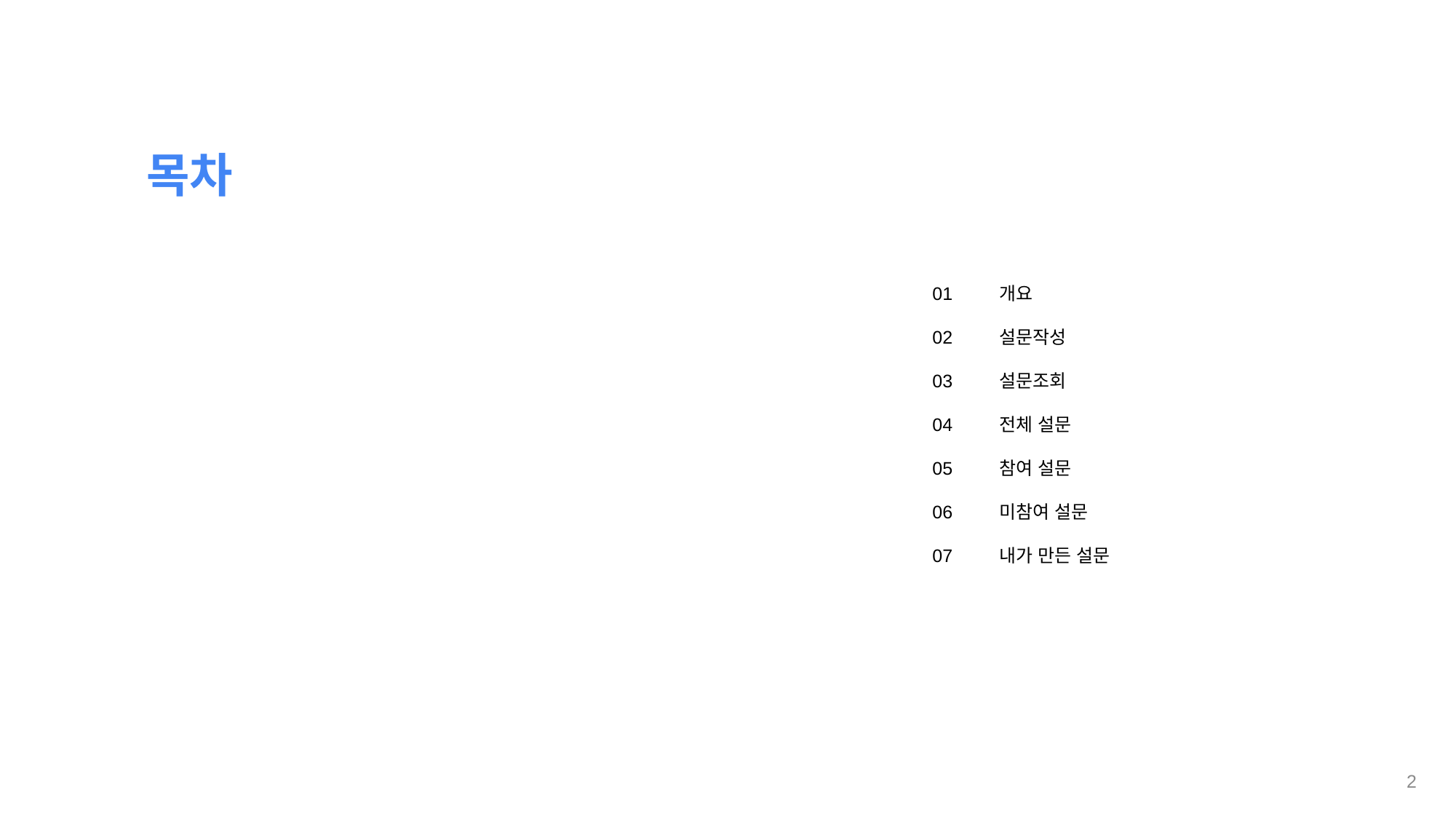

목차
01
02
03
04
05
06
07
개요
설문작성
설문조회
전체 설문
참여 설문
미참여 설문
내가 만든 설문